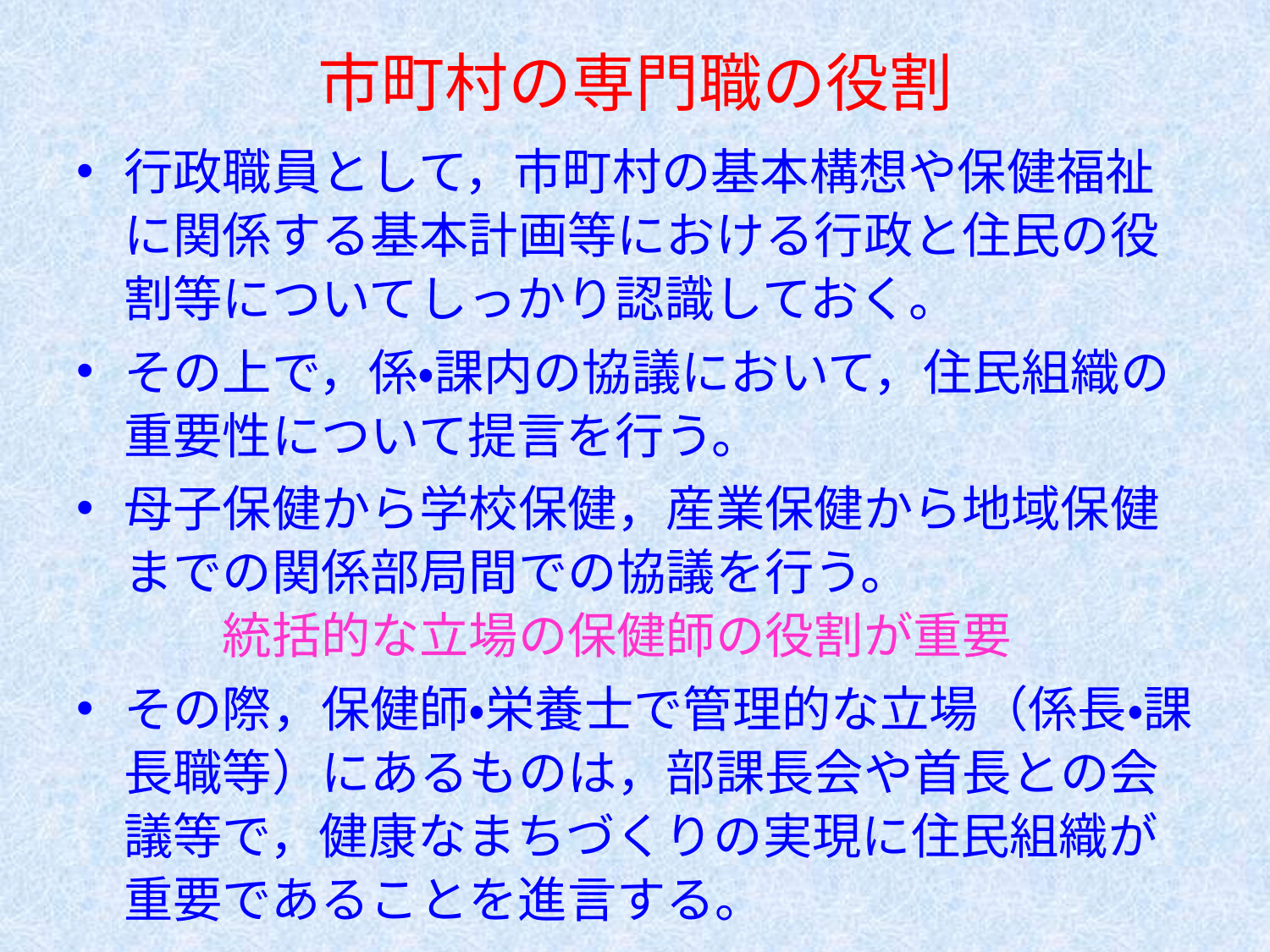

# 市町村の専門職の役割
行政職員として，市町村の基本構想や保健福祉に関係する基本計画等における行政と住民の役割等についてしっかり認識しておく。
その上で，係・課内の協議において，住民組織の重要性について提言を行う。
母子保健から学校保健，産業保健から地域保健までの関係部局間での協議を行う。
　　統括的な立場の保健師の役割が重要
その際，保健師・栄養士で管理的な立場（係長・課長職等）にあるものは，部課長会や首長との会議等で，健康なまちづくりの実現に住民組織が重要であることを進言する。